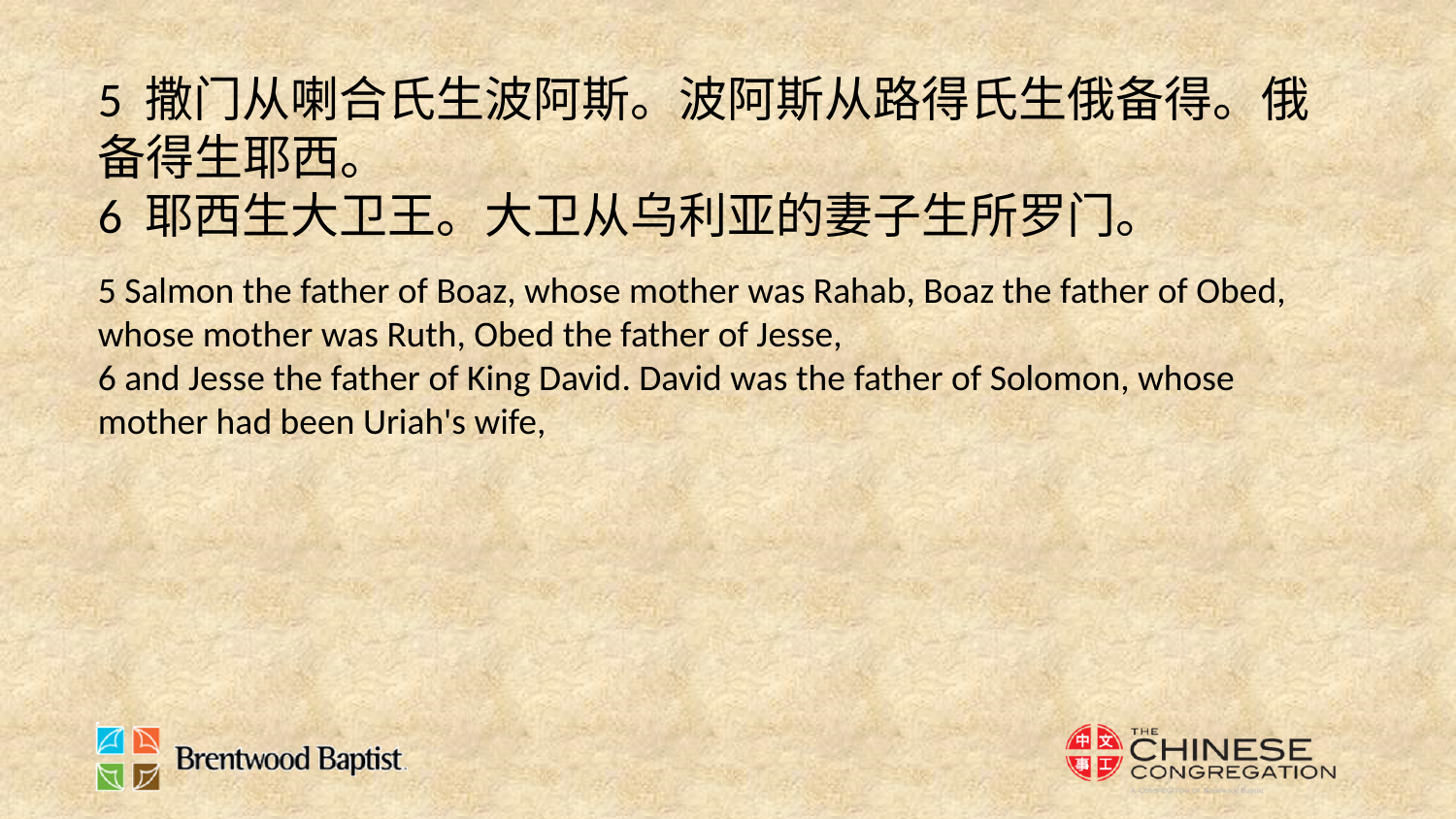

5 撒门从喇合氏生波阿斯。波阿斯从路得氏生俄备得。俄备得生耶西。
6 耶西生大卫王。大卫从乌利亚的妻子生所罗门。

5 Salmon the father of Boaz, whose mother was Rahab, Boaz the father of Obed, whose mother was Ruth, Obed the father of Jesse,
6 and Jesse the father of King David. David was the father of Solomon, whose mother had been Uriah's wife,